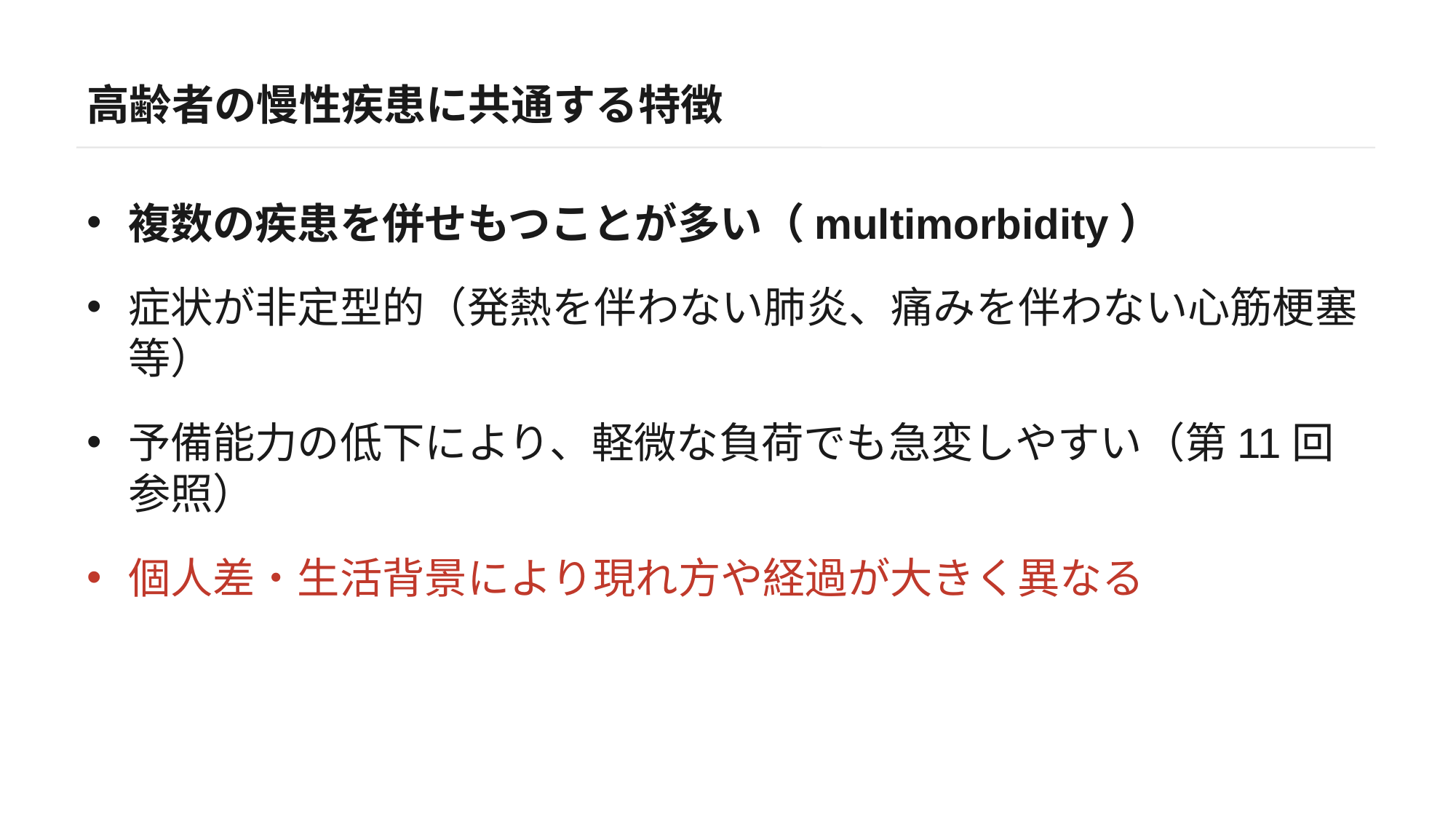

高齢者の慢性疾患に共通する特徴

複数の疾患を併せもつことが多い（multimorbidity）
症状が非定型的（発熱を伴わない肺炎、痛みを伴わない心筋梗塞等）
予備能力の低下により、軽微な負荷でも急変しやすい（第11回参照）
個人差・生活背景により現れ方や経過が大きく異なる